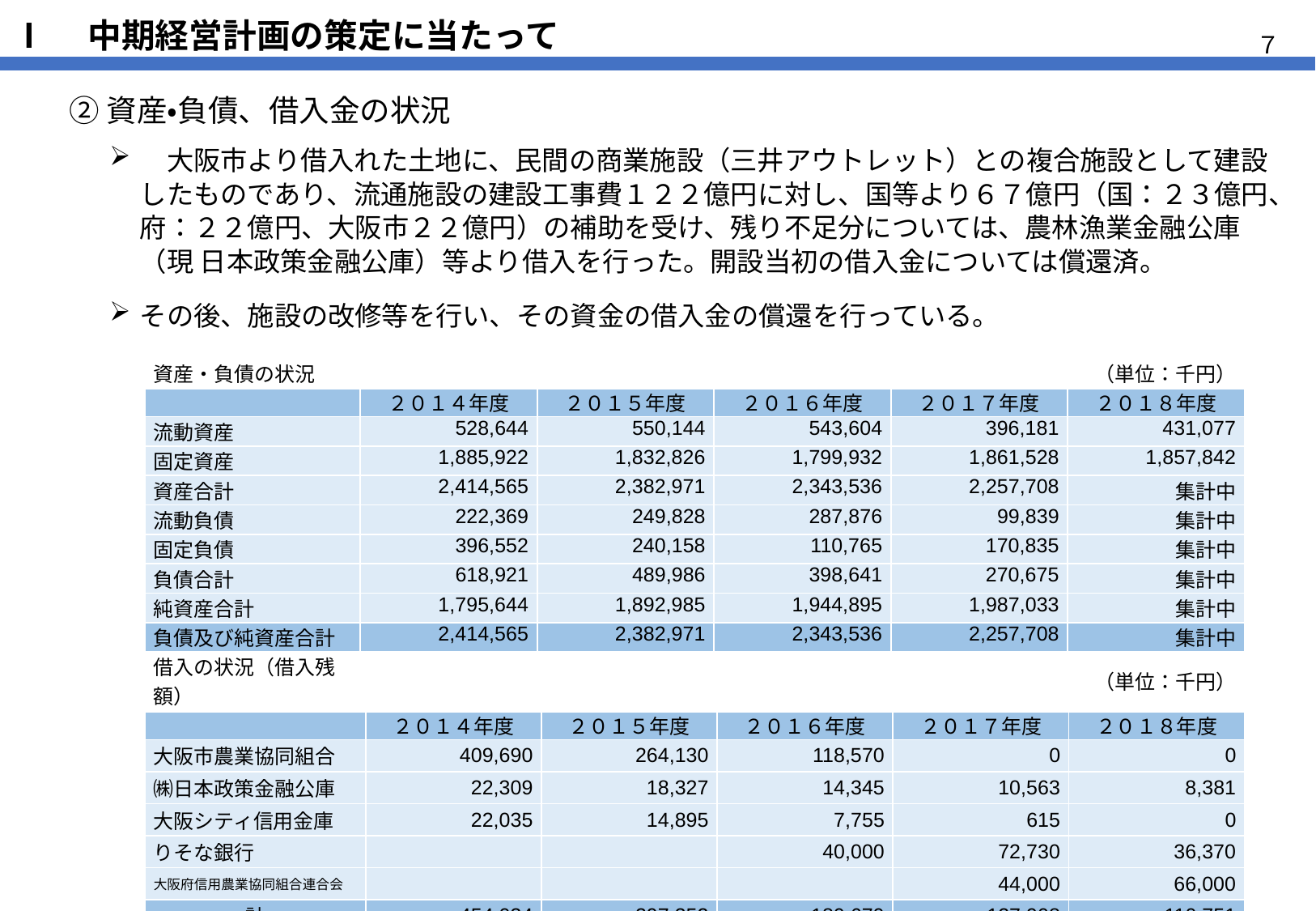

# Ⅰ　中期経営計画の策定に当たって
７
　　② 資産・負債、借入金の状況
　大阪市より借入れた土地に、民間の商業施設（三井アウトレット）との複合施設として建設したものであり、流通施設の建設工事費１２２億円に対し、国等より６７億円（国：２３億円、府：２２億円、大阪市２２億円）の補助を受け、残り不足分については、農林漁業金融公庫（現 日本政策金融公庫）等より借入を行った。開設当初の借入金については償還済。
その後、施設の改修等を行い、その資金の借入金の償還を行っている。

| 資産・負債の状況 |  |  |  |  | （単位：千円） |
| --- | --- | --- | --- | --- | --- |
|  | ２０１４年度 | ２０１５年度 | ２０１６年度 | ２０１７年度 | ２０１８年度 |
| 流動資産 | 528,644 | 550,144 | 543,604 | 396,181 | 431,077 |
| 固定資産 | 1,885,922 | 1,832,826 | 1,799,932 | 1,861,528 | 1,857,842 |
| 資産合計 | 2,414,565 | 2,382,971 | 2,343,536 | 2,257,708 | 集計中 |
| 流動負債 | 222,369 | 249,828 | 287,876 | 99,839 | 集計中 |
| 固定負債 | 396,552 | 240,158 | 110,765 | 170,835 | 集計中 |
| 負債合計 | 618,921 | 489,986 | 398,641 | 270,675 | 集計中 |
| 純資産合計 | 1,795,644 | 1,892,985 | 1,944,895 | 1,987,033 | 集計中 |
| 負債及び純資産合計 | 2,414,565 | 2,382,971 | 2,343,536 | 2,257,708 | 集計中 |
| 借入の状況（借入残額） |  |  |  |  | （単位：千円） |
| --- | --- | --- | --- | --- | --- |
|  | ２０１４年度 | ２０１５年度 | ２０１６年度 | ２０１７年度 | ２０１８年度 |
| 大阪市農業協同組合 | 409,690 | 264,130 | 118,570 | 0 | 0 |
| ㈱日本政策金融公庫 | 22,309 | 18,327 | 14,345 | 10,563 | 8,381 |
| 大阪シティ信用金庫 | 22,035 | 14,895 | 7,755 | 615 | 0 |
| りそな銀行 |  |  | 40,000 | 72,730 | 36,370 |
| 大阪府信用農業協同組合連合会 |  |  |  | 44,000 | 66,000 |
| 計 | 454,034 | 297,352 | 180,670 | 127,908 | 110,751 |